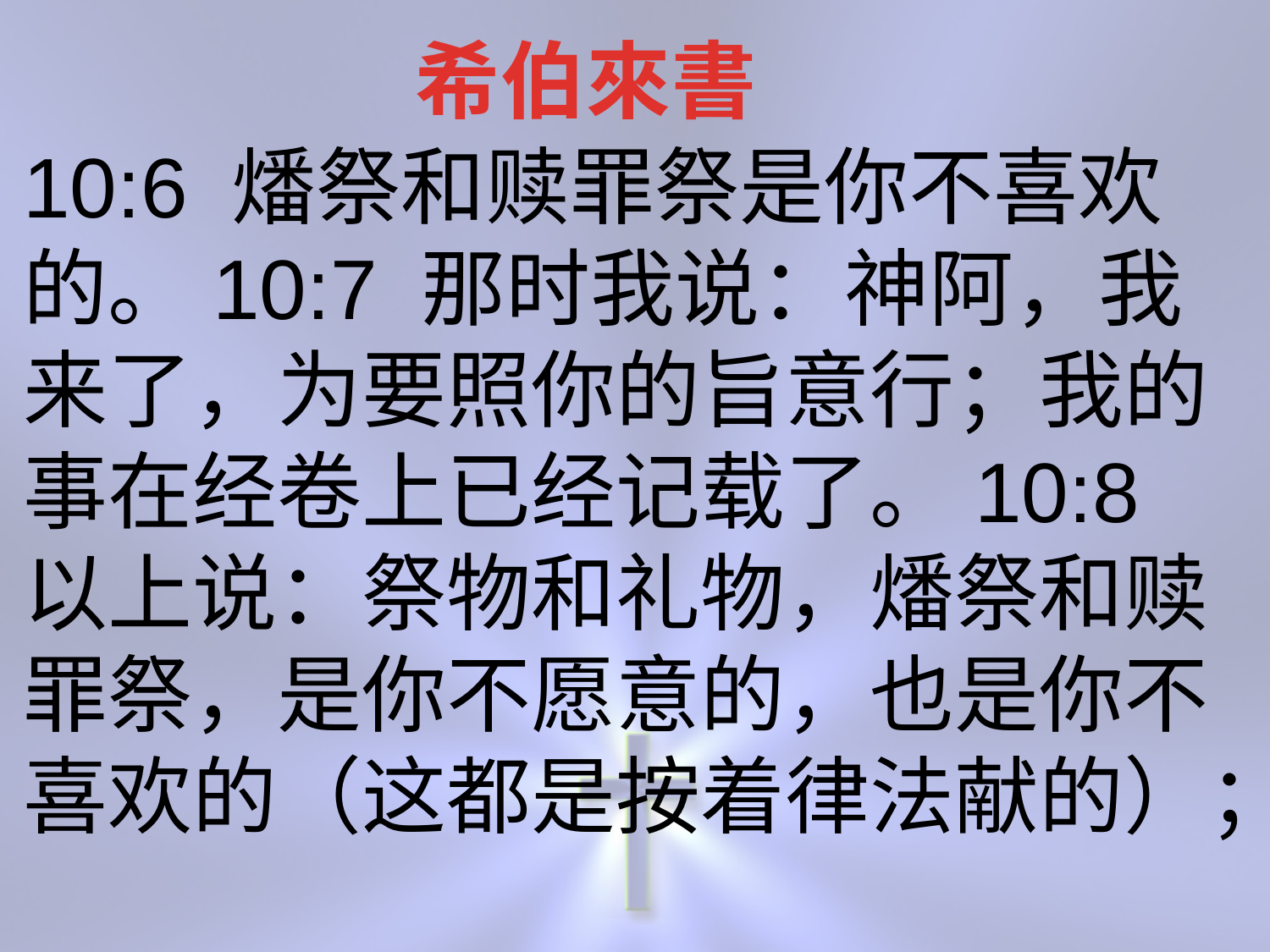

希伯來書
10:6 燔祭和赎罪祭是你不喜欢的。10:7 那时我说：神阿，我来了，为要照你的旨意行；我的事在经卷上已经记载了。10:8 以上说：祭物和礼物，燔祭和赎罪祭，是你不愿意的，也是你不喜欢的（这都是按着律法献的）；